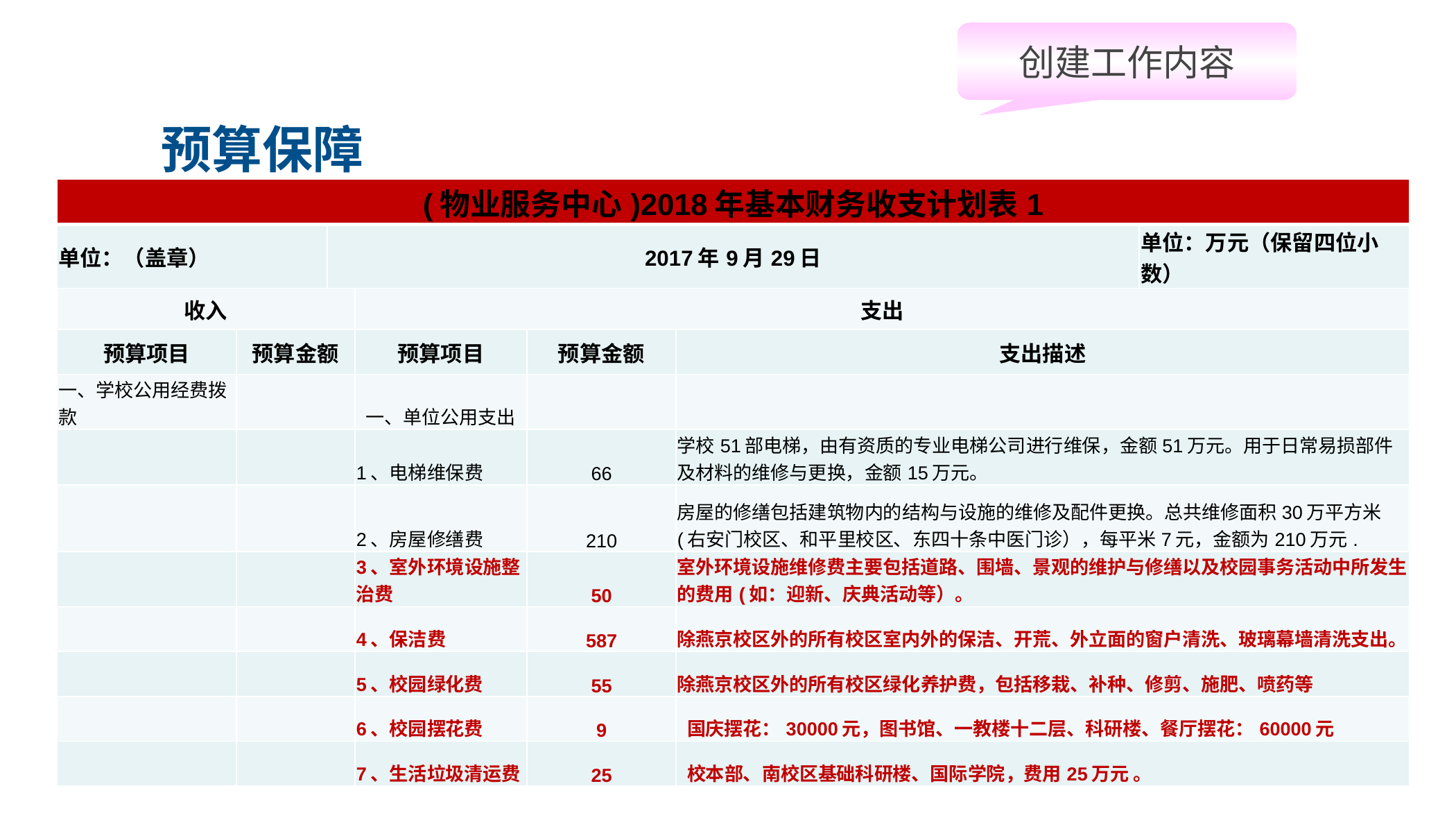

创建工作内容
# 预算保障
| (物业服务中心)2018年基本财务收支计划表1 |  |  |  |  |  |  |
| --- | --- | --- | --- | --- | --- | --- |
| 单位：（盖章） |  | 2017年9月29日 |  |  |  | 单位：万元（保留四位小数） |
| 收入 |  |  | 支出 |  |  |  |
| 预算项目 | 预算金额 |  | 预算项目 | 预算金额 | 支出描述 |  |
| 一、学校公用经费拨款 |  |  | 一、单位公用支出 |  |  |  |
|  |  |  | 1、电梯维保费 | 66 | 学校51部电梯，由有资质的专业电梯公司进行维保，金额51万元。用于日常易损部件及材料的维修与更换，金额15万元。 |  |
|  |  |  | 2、房屋修缮费 | 210 | 房屋的修缮包括建筑物内的结构与设施的维修及配件更换。总共维修面积30万平方米(右安门校区、和平里校区、东四十条中医门诊），每平米7元，金额为210万元. |  |
|  |  |  | 3、室外环境设施整治费 | 50 | 室外环境设施维修费主要包括道路、围墙、景观的维护与修缮以及校园事务活动中所发生的费用(如：迎新、庆典活动等）。 |  |
|  |  |  | 4、保洁费 | 587 | 除燕京校区外的所有校区室内外的保洁、开荒、外立面的窗户清洗、玻璃幕墙清洗支出。 |  |
|  |  |  | 5、校园绿化费 | 55 | 除燕京校区外的所有校区绿化养护费，包括移栽、补种、修剪、施肥、喷药等 |  |
|  |  |  | 6、校园摆花费 | 9 | 国庆摆花：30000元，图书馆、一教楼十二层、科研楼、餐厅摆花：60000元 |  |
|  |  |  | 7、生活垃圾清运费 | 25 | 校本部、南校区基础科研楼、国际学院，费用25万元 。 |  |